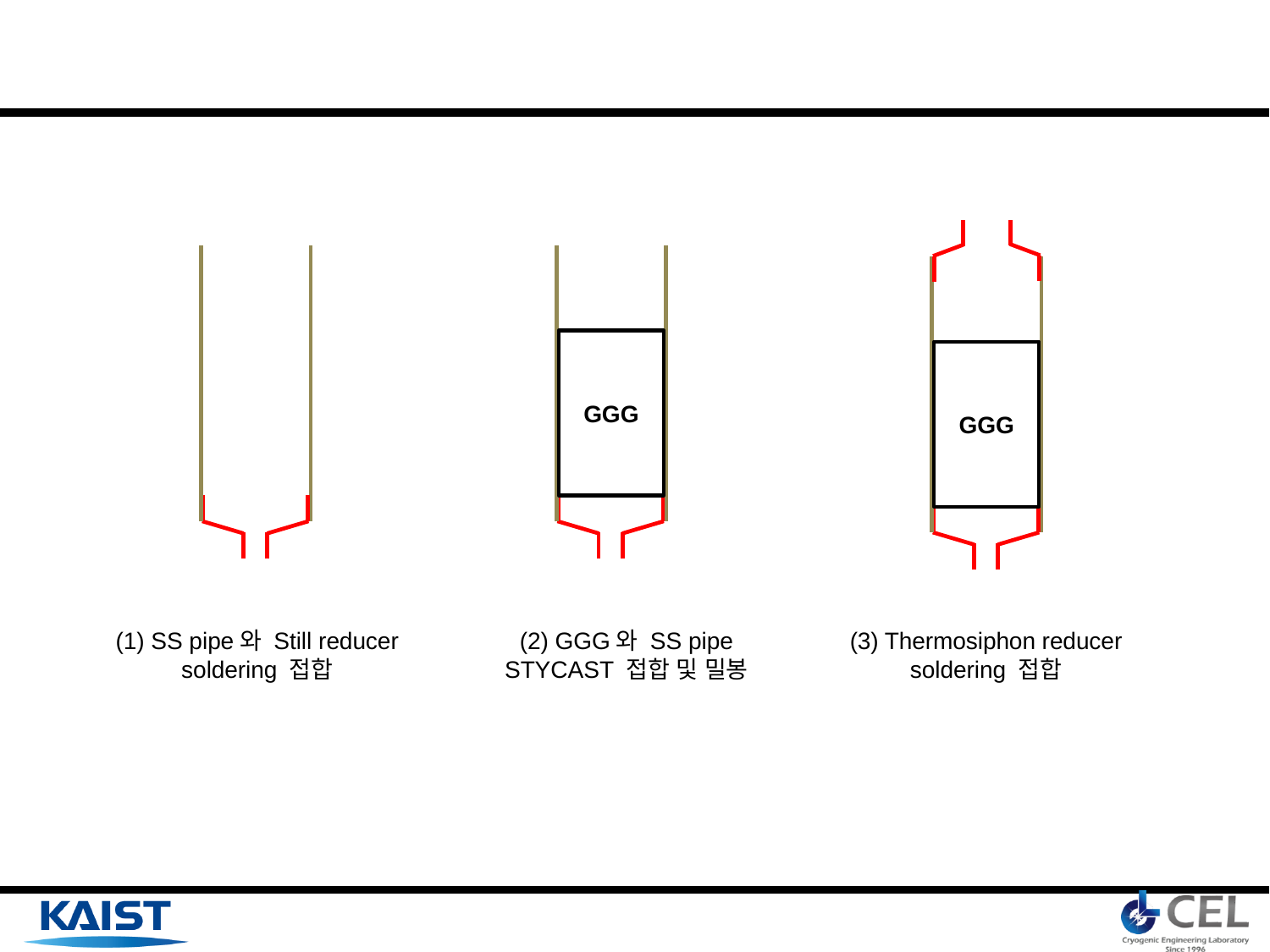

GGG
GGG
(1) SS pipe와 Still reducer soldering 접합
(2) GGG와 SS pipe STYCAST 접합 및 밀봉
(3) Thermosiphon reducer soldering 접합